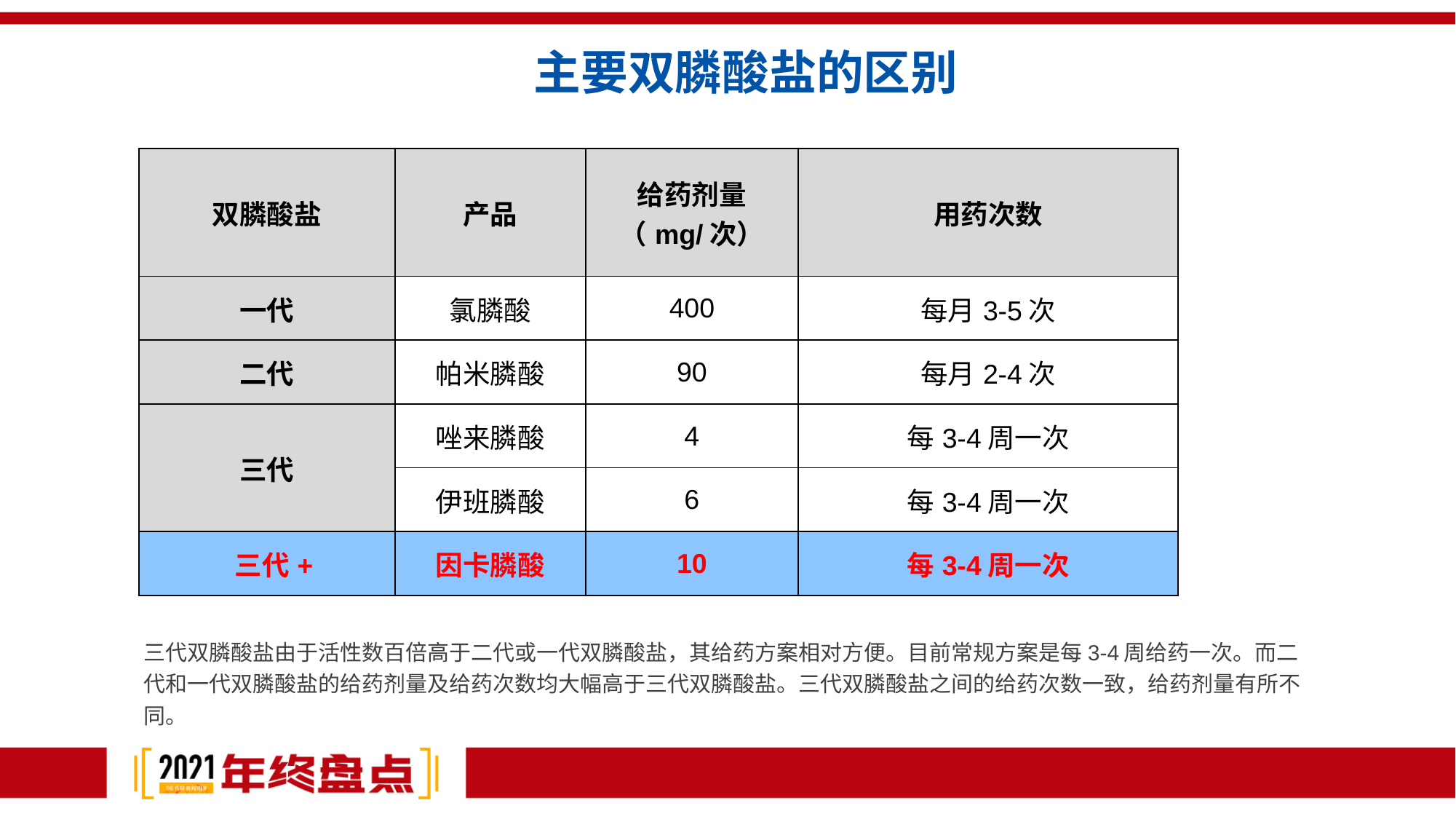

# 主要双膦酸盐的区别
| 双膦酸盐 | 产品 | 给药剂量 （mg/次） | 用药次数 |
| --- | --- | --- | --- |
| 一代 | 氯膦酸 | 400 | 每月3-5次 |
| 二代 | 帕米膦酸 | 90 | 每月2-4次 |
| 三代 | 唑来膦酸 | 4 | 每3-4周一次 |
|  | 伊班膦酸 | 6 | 每3-4周一次 |
| 三代+ | 因卡膦酸 | 10 | 每3-4周一次 |
三代双膦酸盐由于活性数百倍高于二代或一代双膦酸盐，其给药方案相对方便。目前常规方案是每3-4周给药一次。而二代和一代双膦酸盐的给药剂量及给药次数均大幅高于三代双膦酸盐。三代双膦酸盐之间的给药次数一致，给药剂量有所不同。